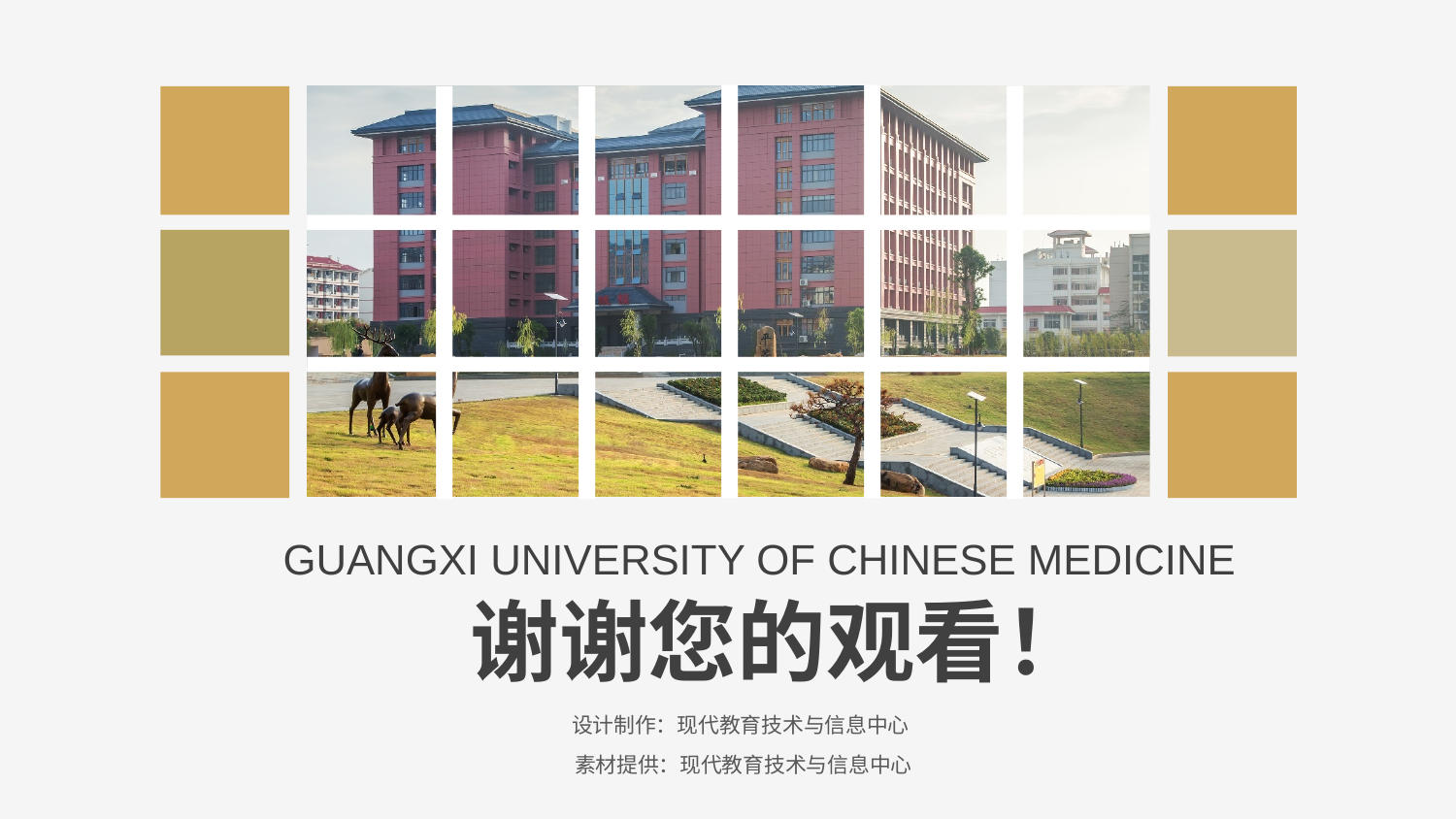

GUANGXI UNIVERSITY OF CHINESE MEDICINE
谢谢您的观看！
设计制作：现代教育技术与信息中心
素材提供：现代教育技术与信息中心